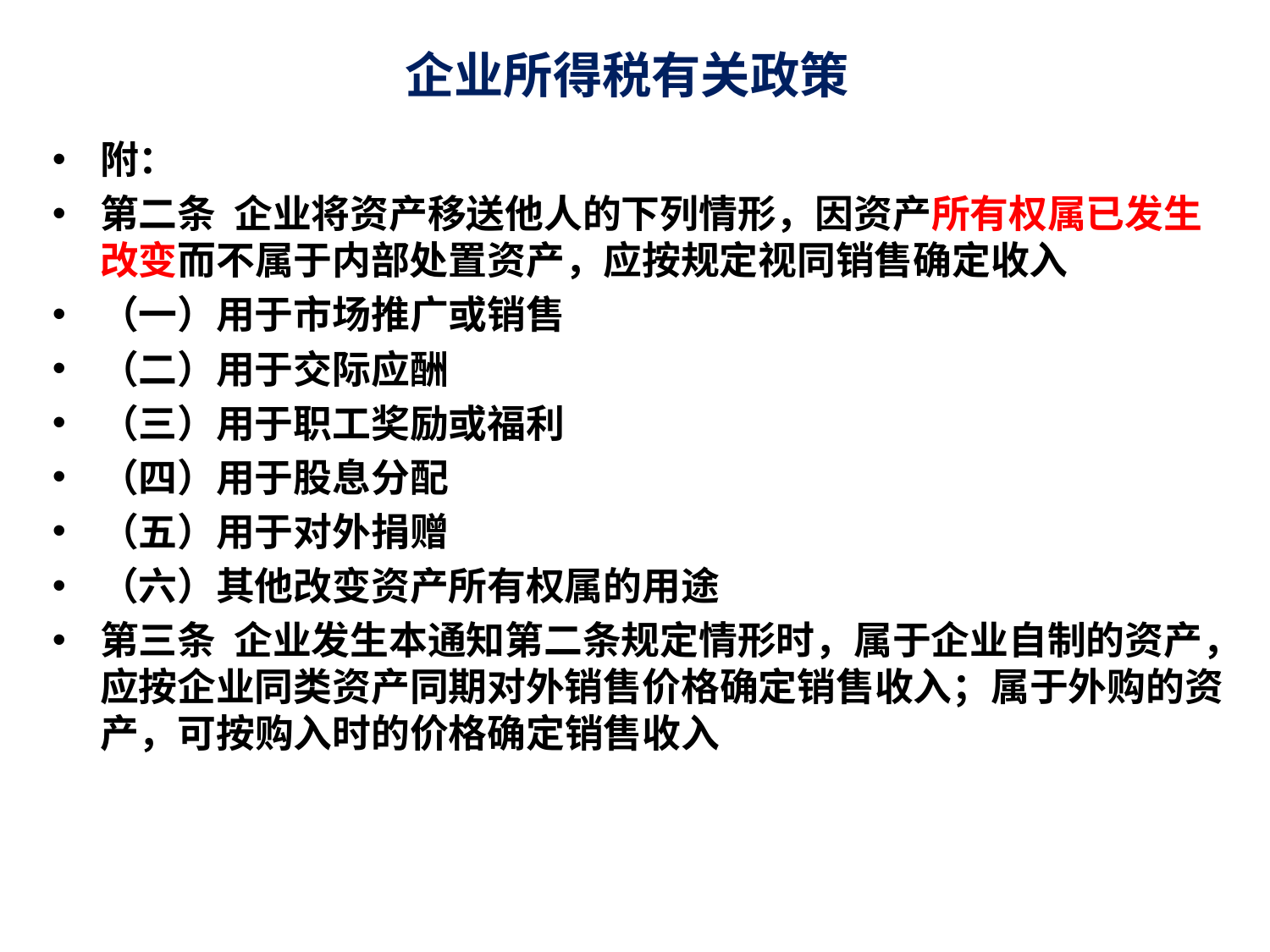

# 企业所得税有关政策
附：
第二条  企业将资产移送他人的下列情形，因资产所有权属已发生改变而不属于内部处置资产，应按规定视同销售确定收入
（一）用于市场推广或销售
（二）用于交际应酬
（三）用于职工奖励或福利
（四）用于股息分配
（五）用于对外捐赠
（六）其他改变资产所有权属的用途
第三条  企业发生本通知第二条规定情形时，属于企业自制的资产，应按企业同类资产同期对外销售价格确定销售收入；属于外购的资产，可按购入时的价格确定销售收入